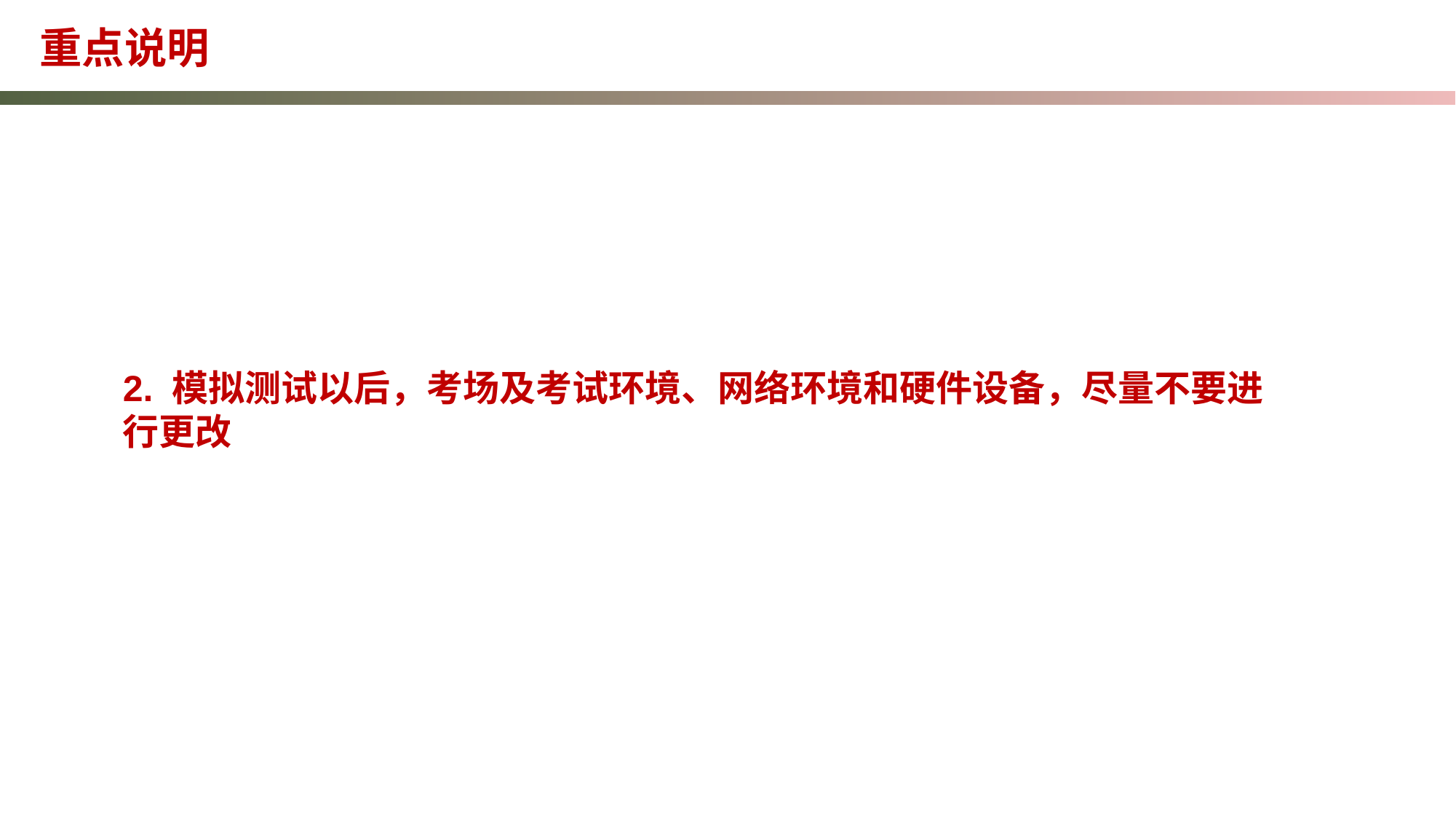

重点说明

2. 模拟测试以后，考场及考试环境、网络环境和硬件设备，尽量不要进行更改